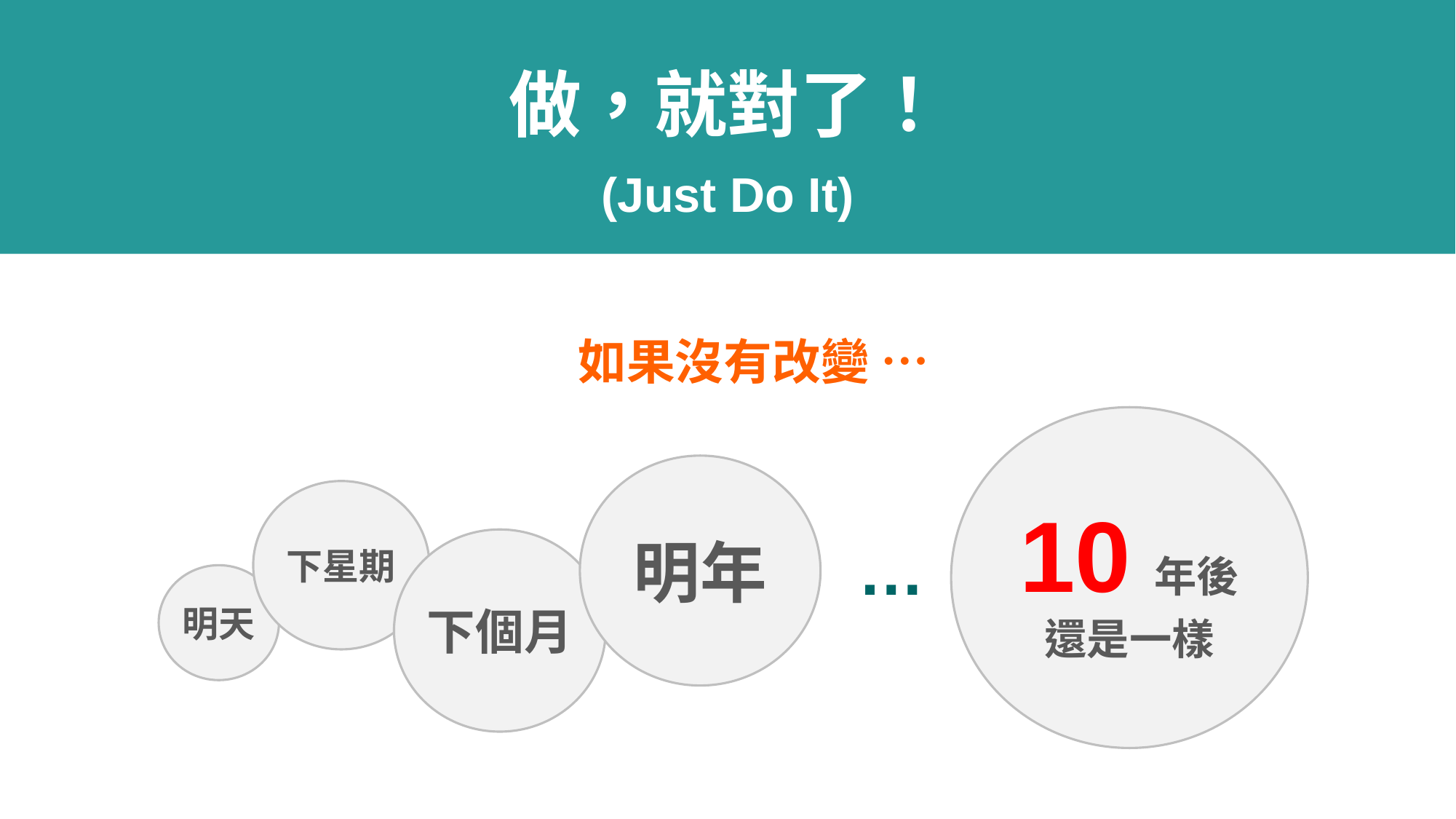

做，就對了！
(Just Do It)
#
如果沒有改變 …
10年後
還是一樣
明年
下星期
…
下個月
明天